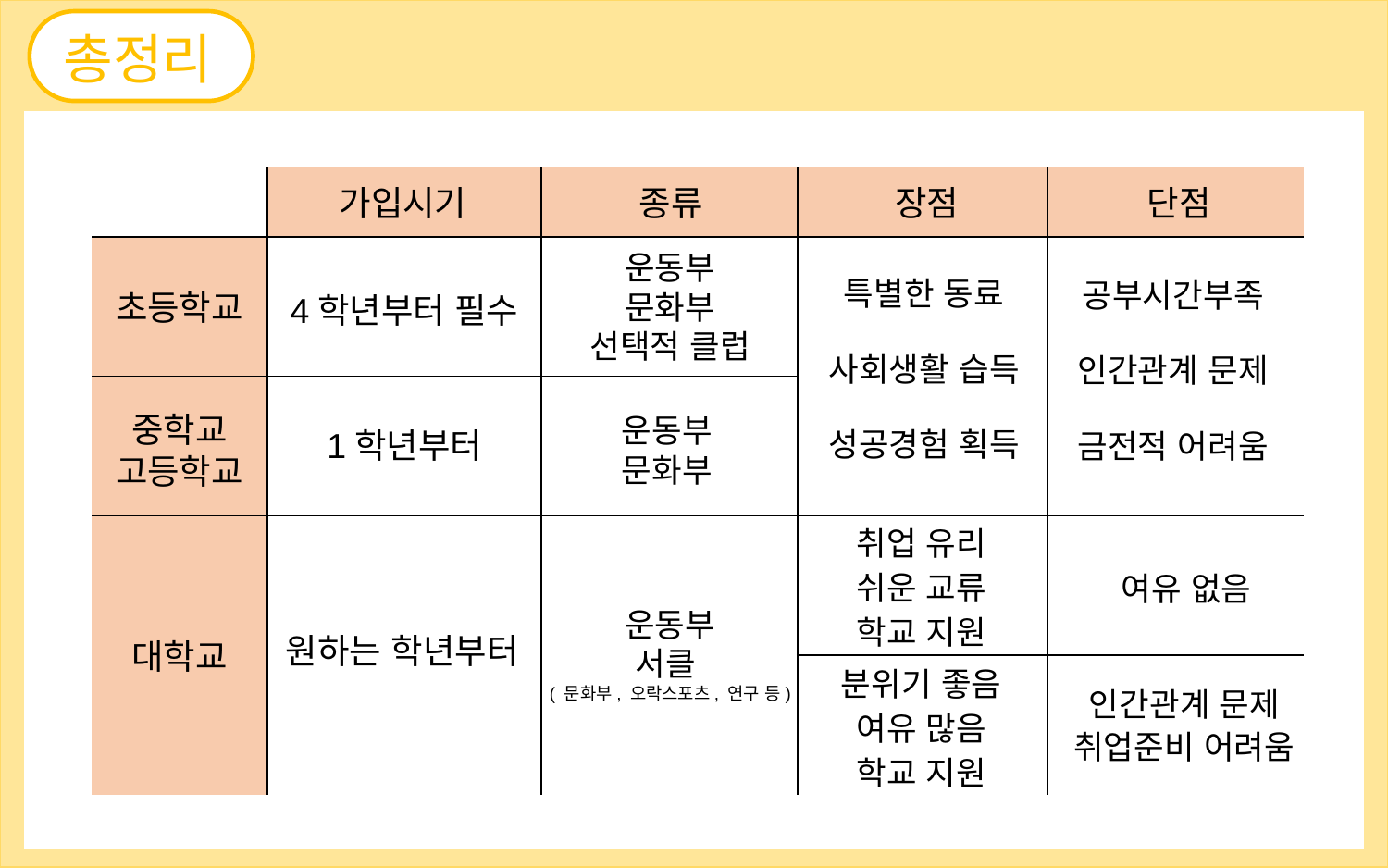

총정리
|  |  |  |  |  |
| --- | --- | --- | --- | --- |
|  |  |  |  |  |
|  |  |  |  |  |
|  |  |  |  |  |
|  |  |  |  |  |
가입시기
종류
장점
단점
운동부
문화부
선택적 클럽
특별한 동료
공부시간부족
초등학교
4학년부터 필수
사회생활 습득
인간관계 문제
중학교
고등학교
운동부
문화부
1학년부터
성공경험 획득
금전적 어려움
취업 유리
쉬운 교류
여유 없음
운동부
서클
( 문화부, 오락스포츠, 연구 등)
학교 지원
원하는 학년부터
대학교
분위기 좋음
인간관계 문제
여유 많음
취업준비 어려움
학교 지원